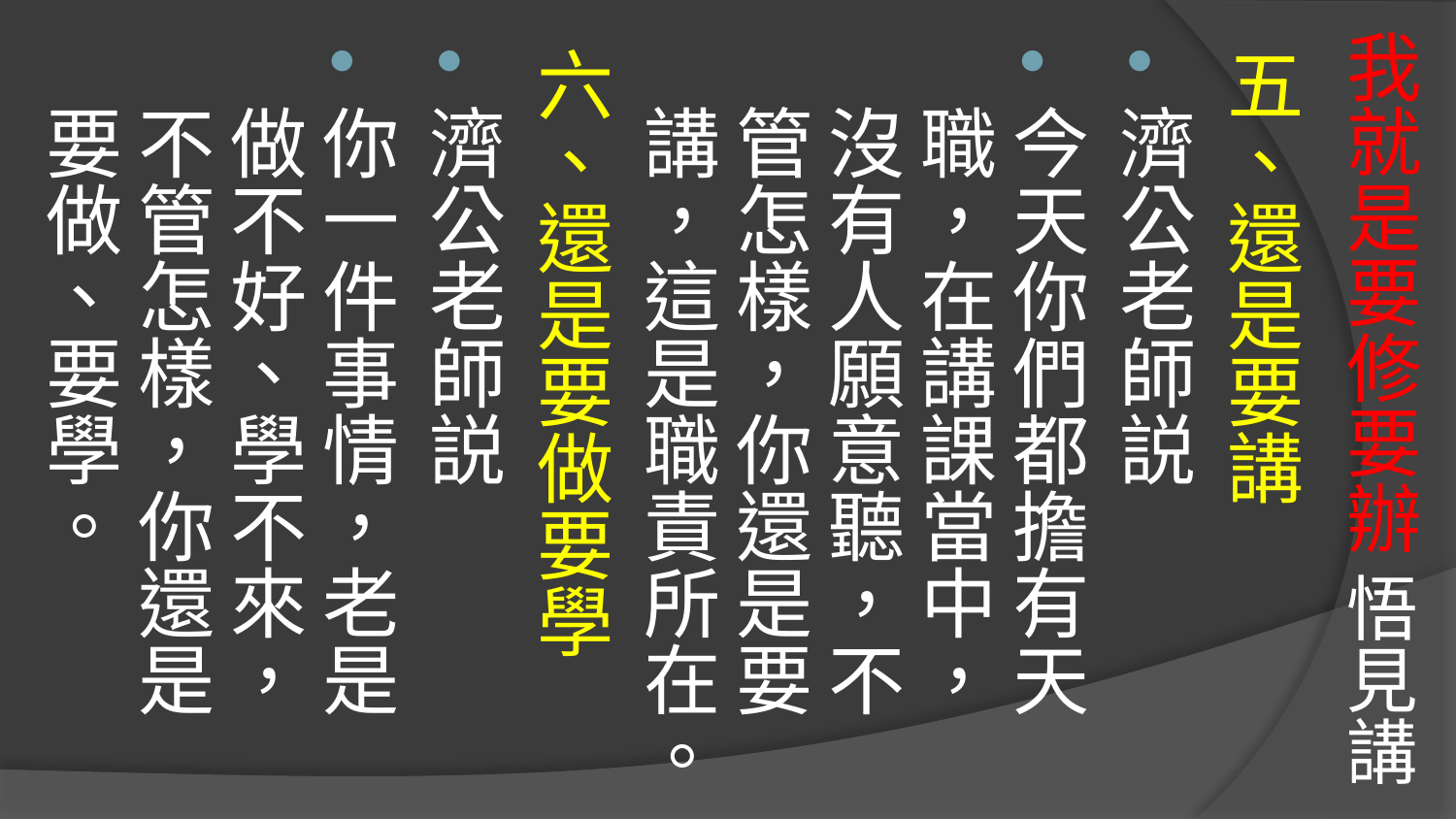

# 我就是要修要辦 悟見講
五、還是要講
濟公老師説
今天你們都擔有天職，在講課當中，沒有人願意聽，不管怎樣，你還是要講，這是職責所在。
六、還是要做要學
濟公老師説
你一件事情，老是做不好、學不來，不管怎樣，你還是要做、要學。